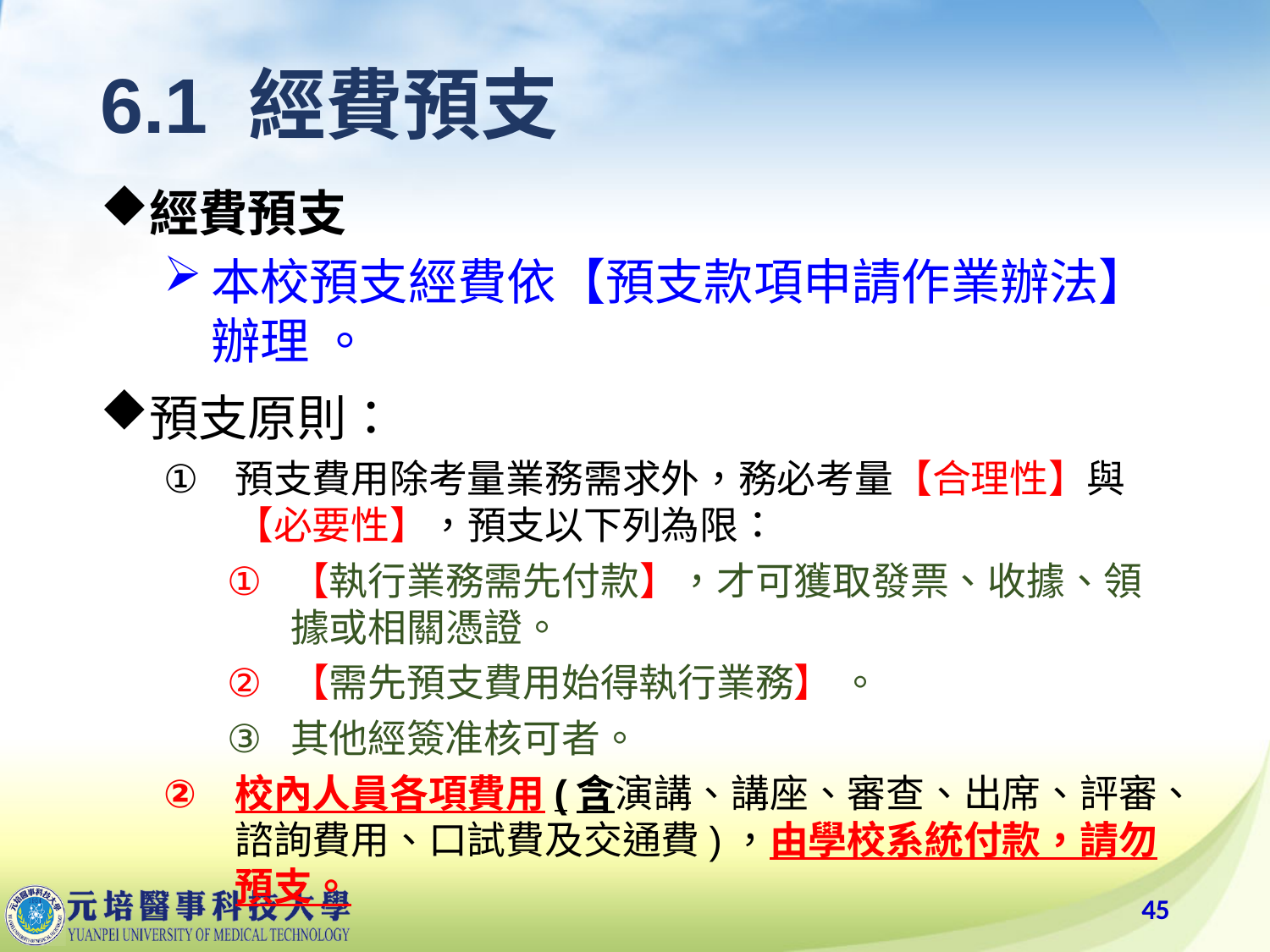

# 6.1 經費預支
經費預支
本校預支經費依【預支款項申請作業辦法】辦理 。
預支原則：
預支費用除考量業務需求外，務必考量【合理性】與【必要性】，預支以下列為限：
【執行業務需先付款】，才可獲取發票、收據、領據或相關憑證。
【需先預支費用始得執行業務】 。
其他經簽准核可者。
校內人員各項費用(含演講、講座、審查、出席、評審、諮詢費用、口試費及交通費)，由學校系統付款，請勿預支。
45